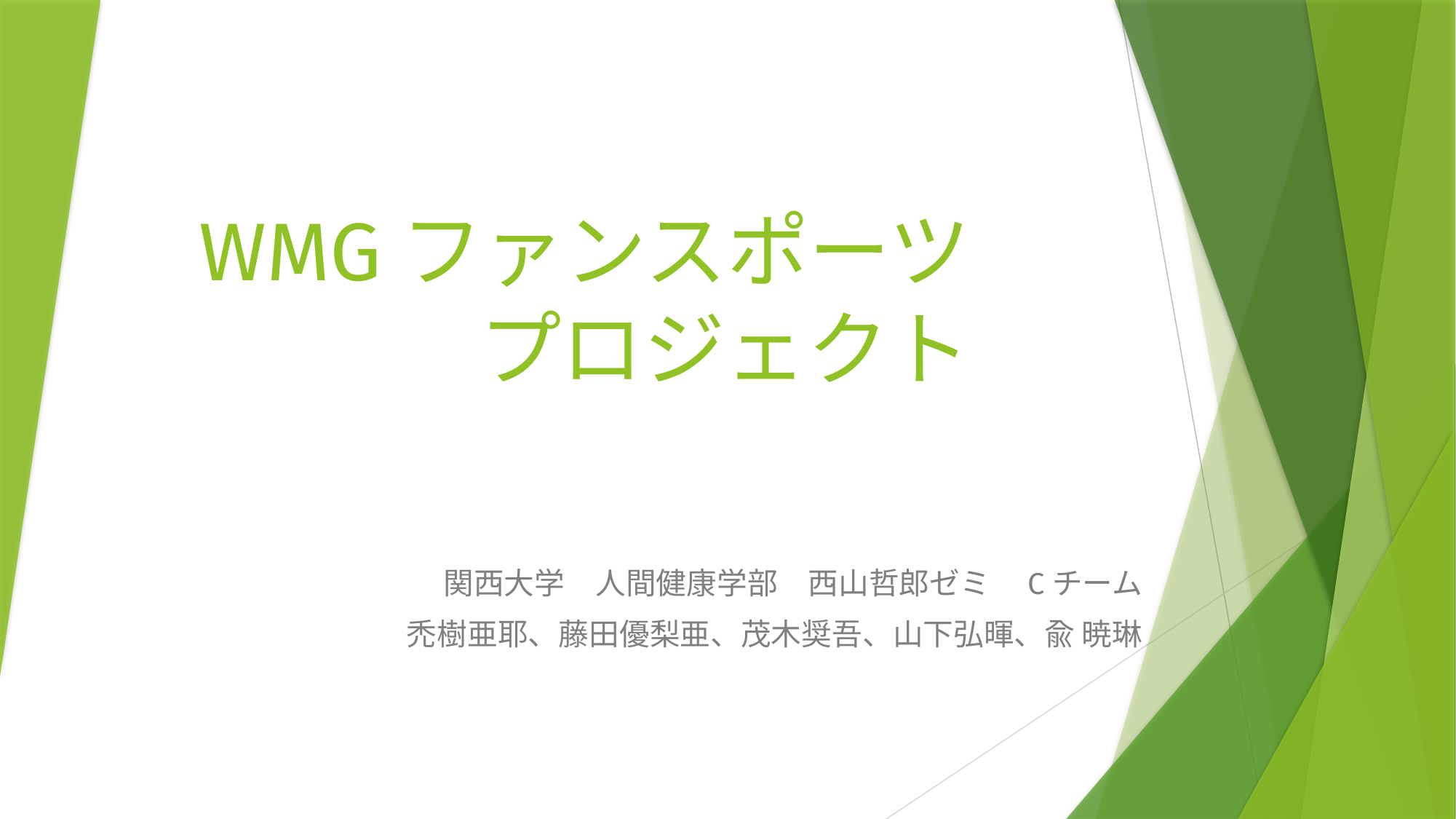

# WMGファンスポーツ プロジェクト
関西大学　人間健康学部　西山哲郎ゼミ　Cチーム
禿樹亜耶、藤田優梨亜、茂木奨吾、山下弘暉、兪 暁琳